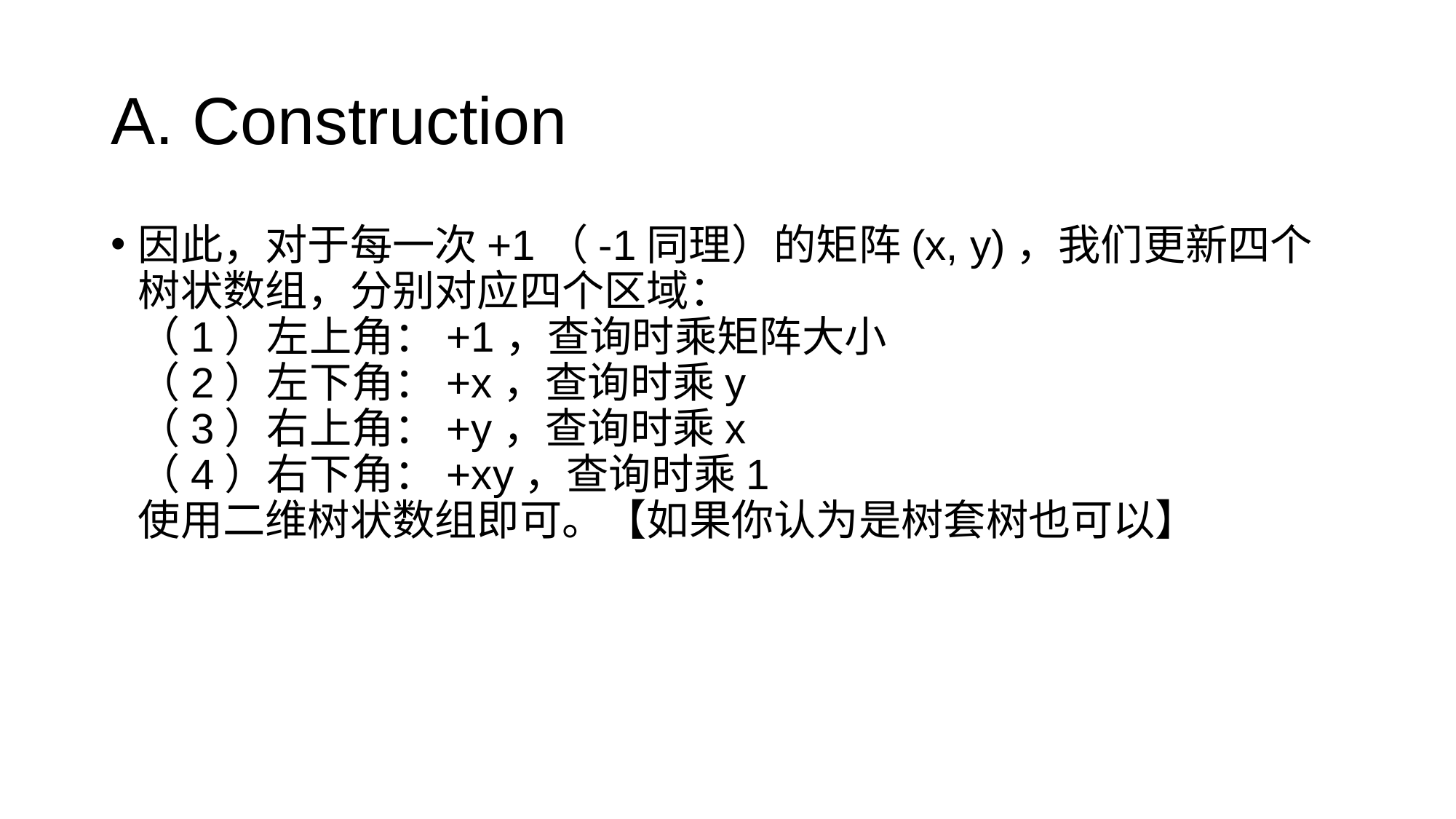

# A. Construction
因此，对于每一次+1（-1同理）的矩阵(x, y)，我们更新四个树状数组，分别对应四个区域：
（1）左上角：+1，查询时乘矩阵大小
（2）左下角：+x，查询时乘y
（3）右上角：+y，查询时乘x
（4）右下角：+xy，查询时乘1
使用二维树状数组即可。【如果你认为是树套树也可以】